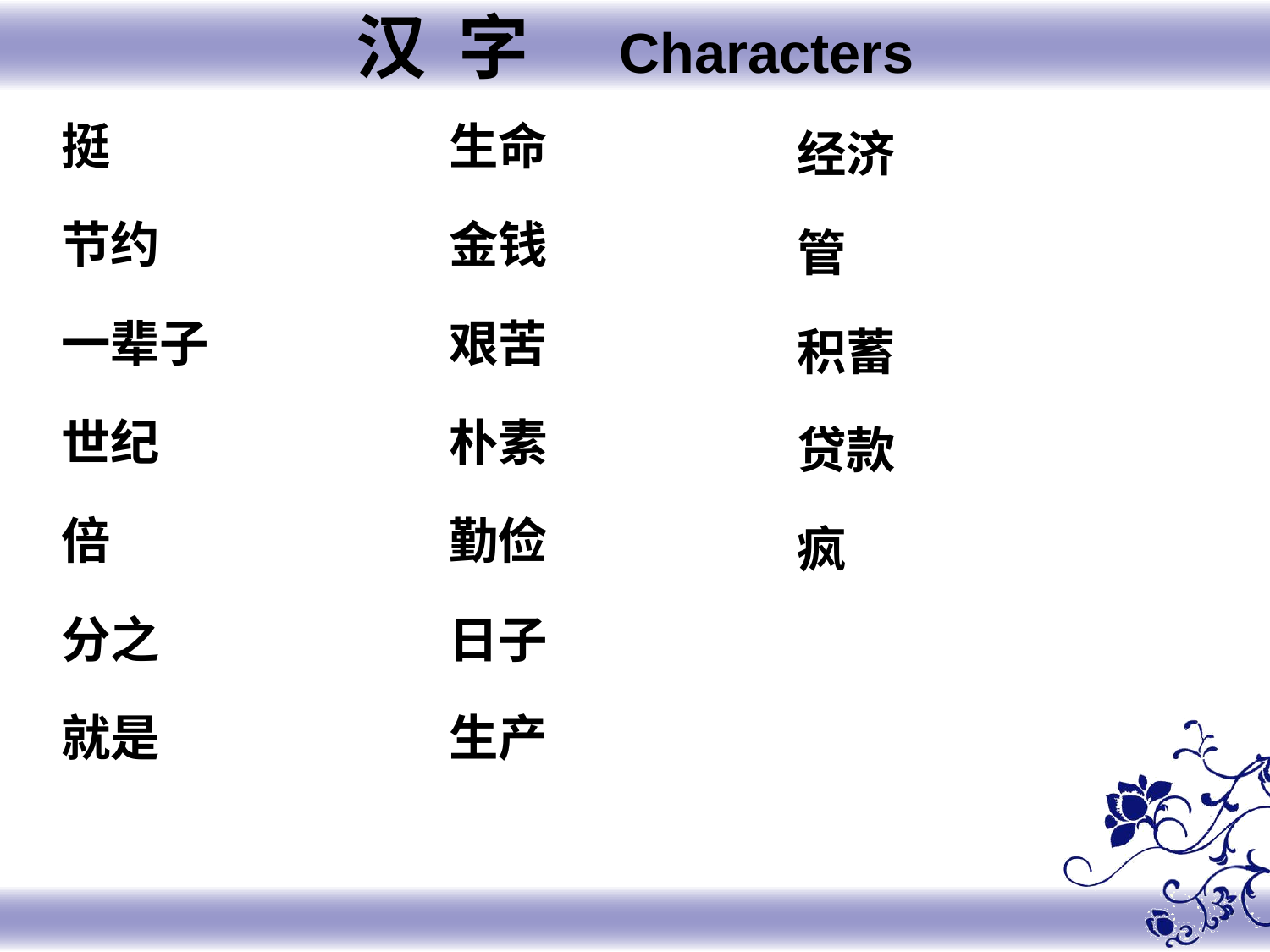

汉  字     Characters
挺
节约
一辈子
世纪
倍
分之
就是
生命
金钱
艰苦
朴素
勤俭
日子
生产
经济
管
积蓄
贷款
疯